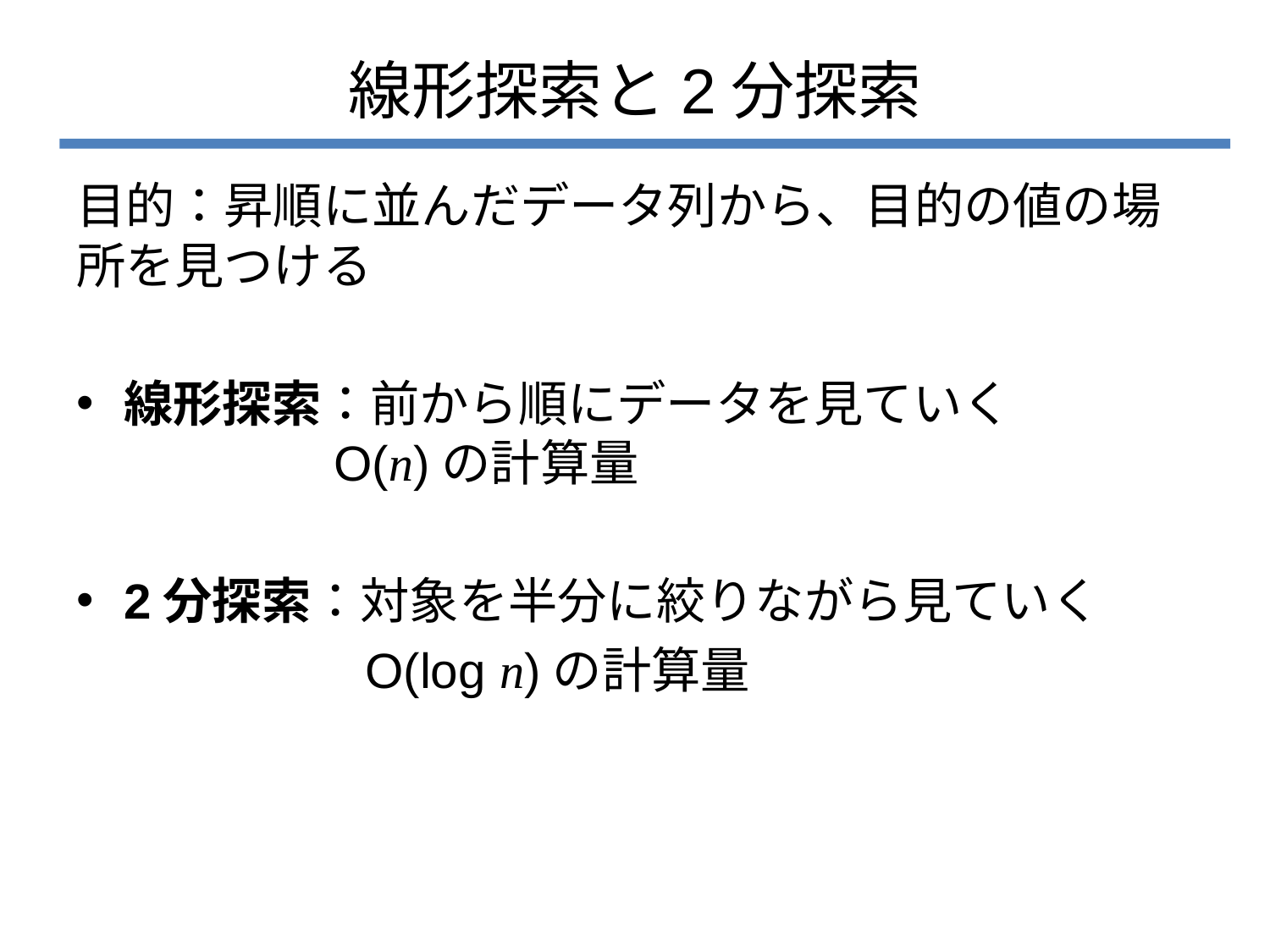

# 線形探索と2分探索
目的：昇順に並んだデータ列から、目的の値の場所を見つける

線形探索：前から順にデータを見ていく
                  O(n)の計算量

2分探索：対象を半分に絞りながら見ていく
                     O(log n)の計算量